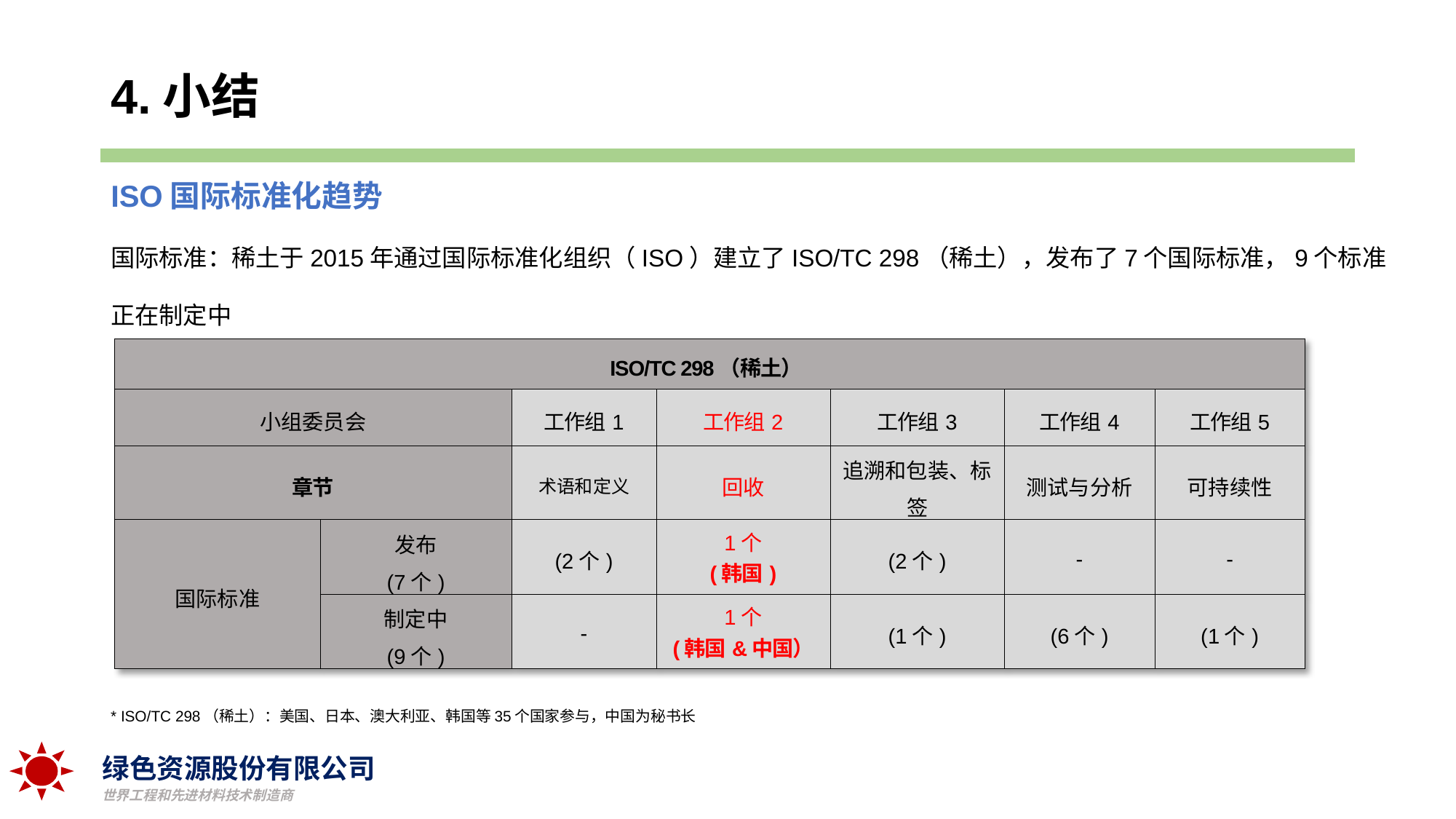

# 4.小结
ISO国际标准化趋势
国际标准：稀土于2015年通过国际标准化组织（ISO）建立了ISO/TC 298（稀土），发布了7个国际标准，9个标准正在制定中
|  |
| --- |
| ISO/TC 298（稀土） |  |  |  |  |  |  |
| --- | --- | --- | --- | --- | --- | --- |
| 小组委员会 |  | 工作组1 | 工作组2 | 工作组3 | 工作组4 | 工作组5 |
| 章节 |  | 术语和定义 | 回收 | 追溯和包装、标签 | 测试与分析 | 可持续性 |
| 国际标准 | 发布 (7个) | (2个) | 1个 (韩国) | (2个) | - | - |
|  | 制定中 (9个) | - | 1个 (韩国&中国） | (1个) | (6个) | (1个) |
* ISO/TC 298（稀土）：美国、日本、澳大利亚、韩国等35个国家参与，中国为秘书长

绿色资源股份有限公司
世界工程和先进材料技术制造商